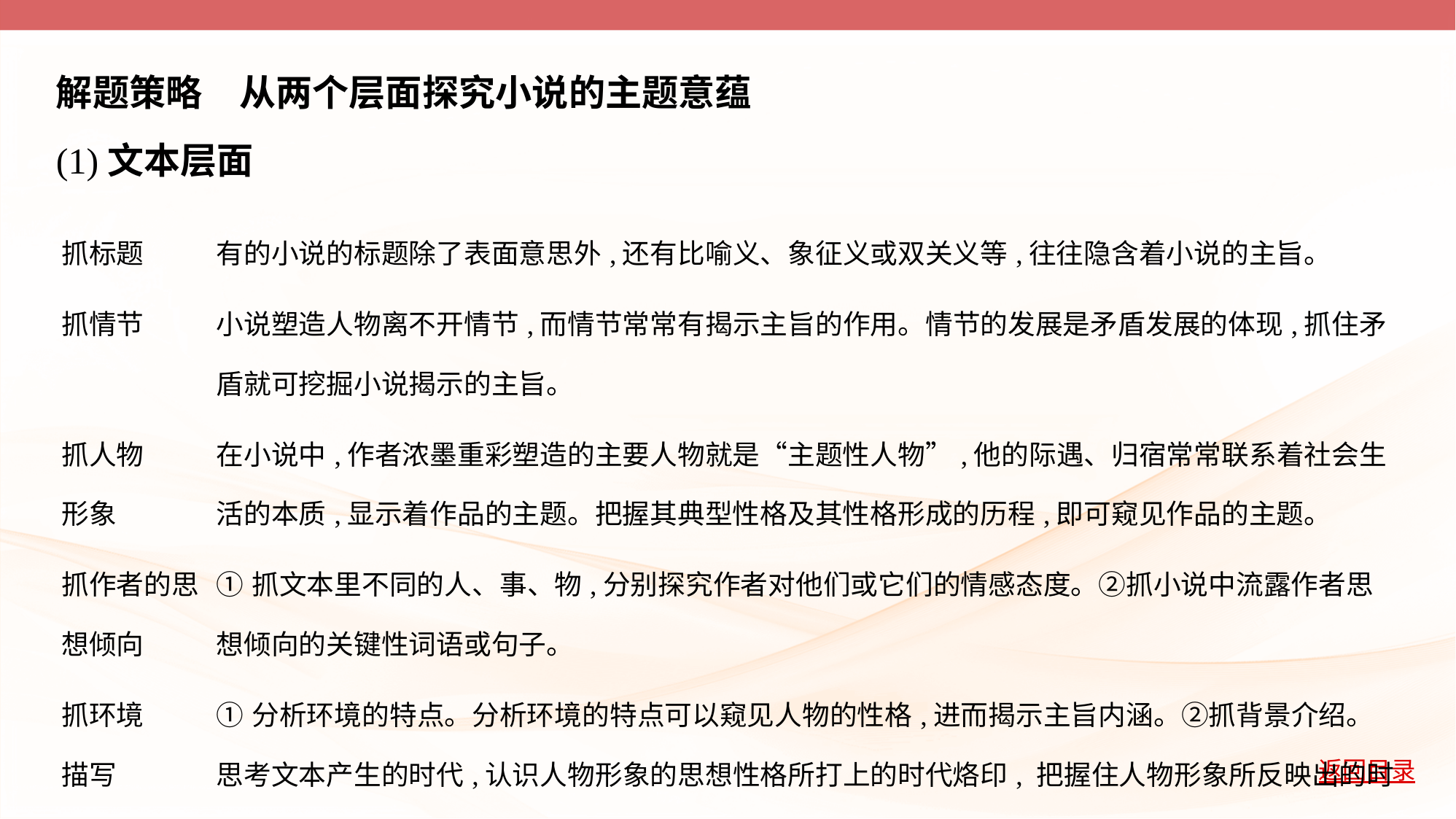

解题策略　从两个层面探究小说的主题意蕴
(1)文本层面
| 抓标题 | 有的小说的标题除了表面意思外,还有比喻义、象征义或双关义等,往往隐含着小说的主旨。 |
| --- | --- |
| 抓情节 | 小说塑造人物离不开情节,而情节常常有揭示主旨的作用。情节的发展是矛盾发展的体现,抓住矛盾就可挖掘小说揭示的主旨。 |
| 抓人物 形象 | 在小说中,作者浓墨重彩塑造的主要人物就是“主题性人物”,他的际遇、归宿常常联系着社会生活的本质,显示着作品的主题。把握其典型性格及其性格形成的历程,即可窥见作品的主题。 |
| 抓作者的思想倾向 | ①抓文本里不同的人、事、物,分别探究作者对他们或它们的情感态度。②抓小说中流露作者思想倾向的关键性词语或句子。 |
| 抓环境 描写 | ①分析环境的特点。分析环境的特点可以窥见人物的性格,进而揭示主旨内涵。②抓背景介绍。思考文本产生的时代,认识人物形象的思想性格所打上的时代烙印, 把握住人物形象所反映出的时代特征,看它具有怎样的历史意义,达到探究思想意蕴与情感意蕴的目的。 |